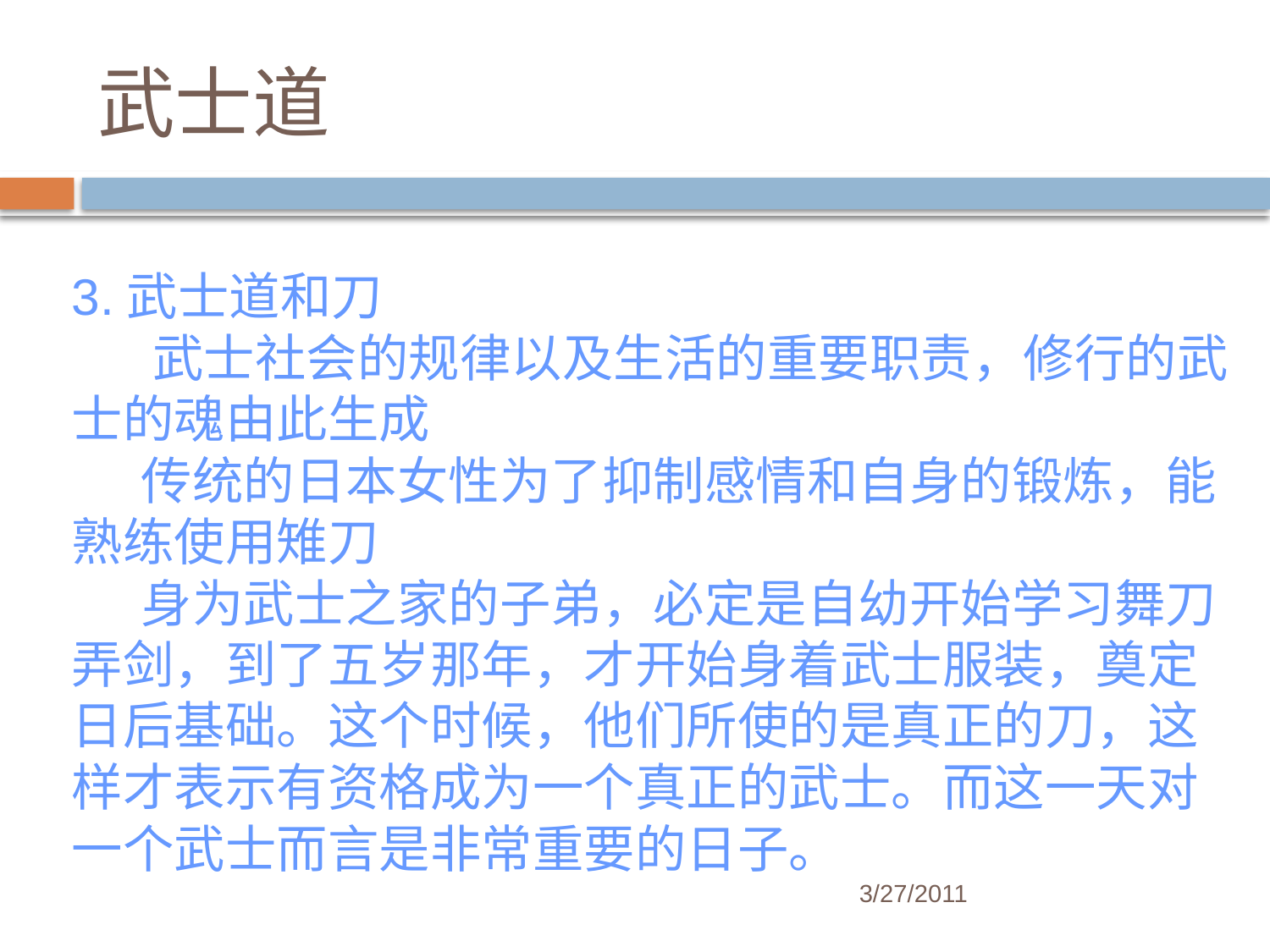

# 武士道

3.武士道和刀
      武士社会的规律以及生活的重要职责，修行的武士的魂由此生成
     传统的日本女性为了抑制感情和自身的锻炼，能熟练使用雉刀
     身为武士之家的子弟，必定是自幼开始学习舞刀弄剑，到了五岁那年，才开始身着武士服装，奠定日后基础。这个时候，他们所使的是真正的刀，这样才表示有资格成为一个真正的武士。而这一天对一个武士而言是非常重要的日子。

3/27/2011